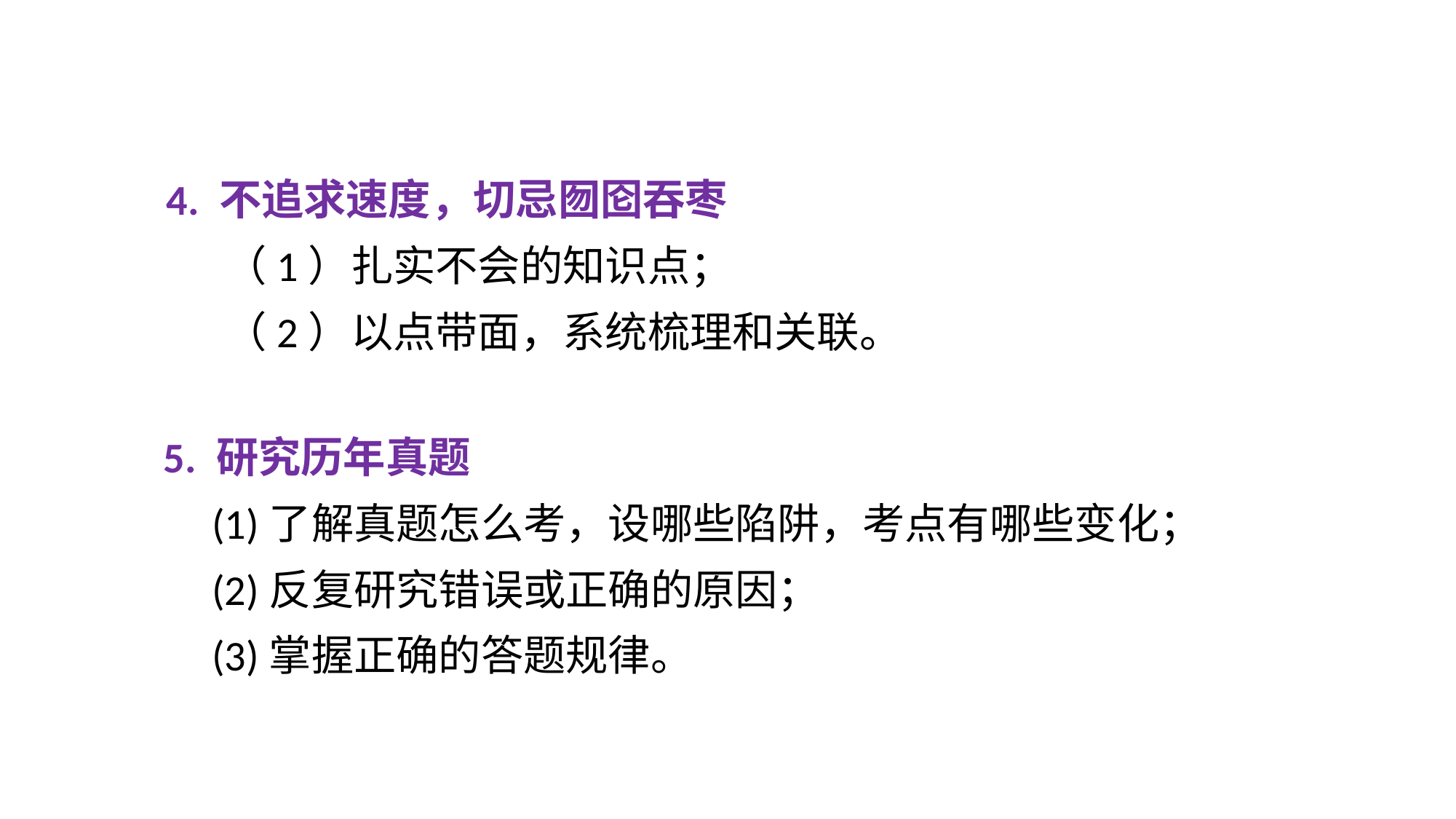

4. 不追求速度，切忌囫囵吞枣
（1）扎实不会的知识点；
（2）以点带面，系统梳理和关联。
 5. 研究历年真题
(1)了解真题怎么考，设哪些陷阱，考点有哪些变化；
(2)反复研究错误或正确的原因；
(3)掌握正确的答题规律。